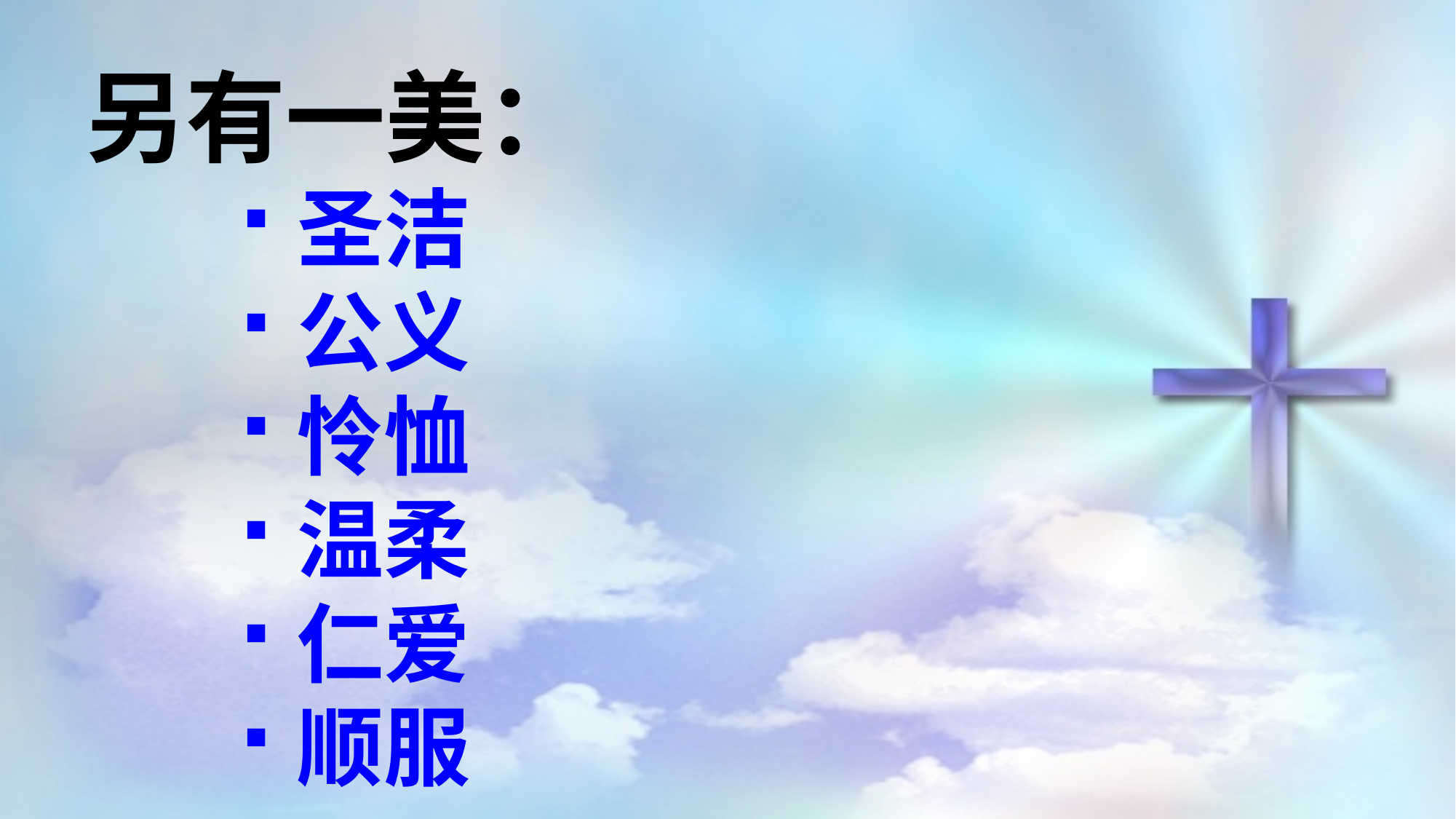

另有一美：
圣洁
公义
怜恤
温柔
仁爱
顺服